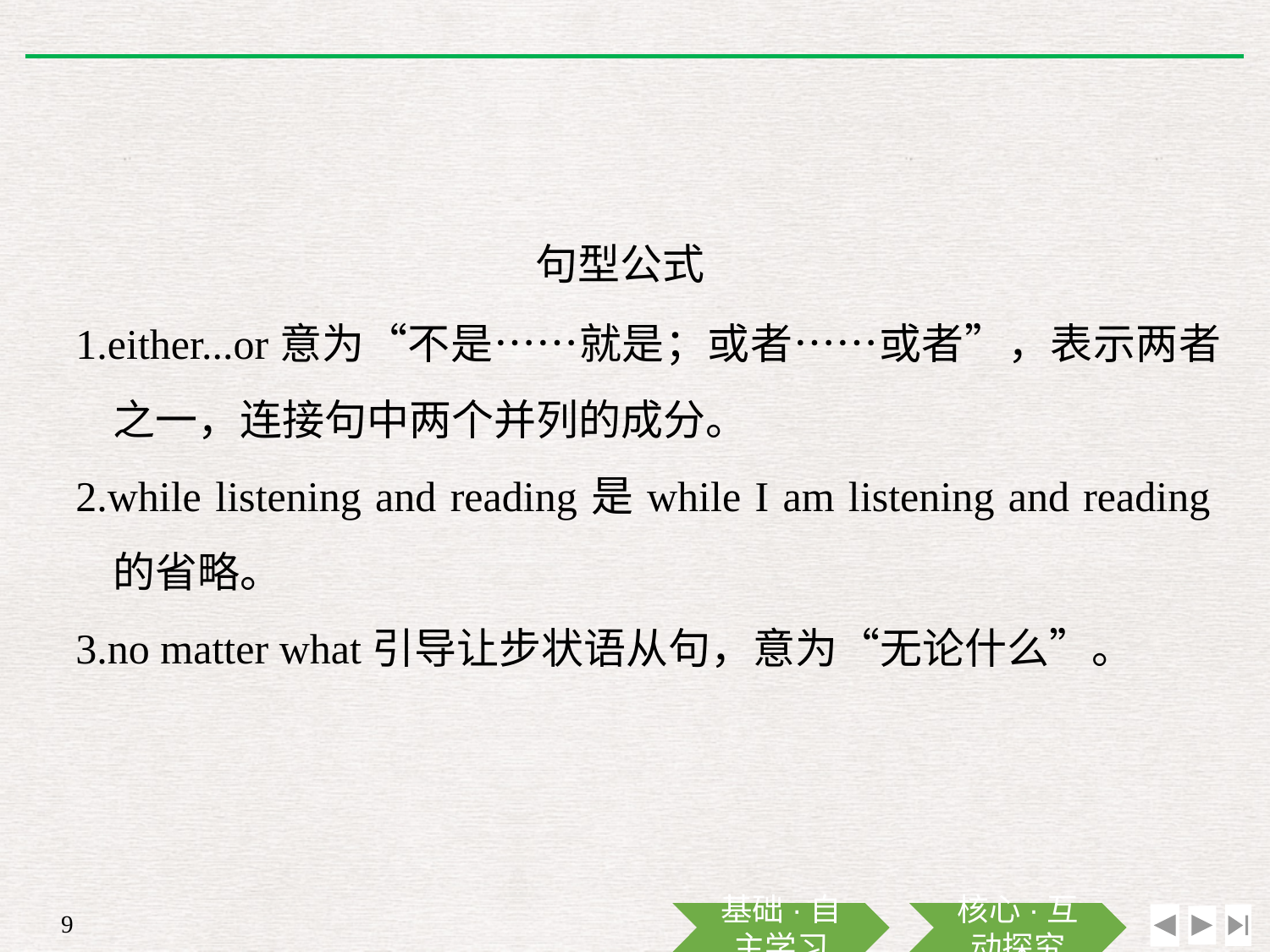

句型公式
1.either...or意为“不是……就是；或者……或者”，表示两者之一，连接句中两个并列的成分。
2.while listening and reading是while I am listening and reading的省略。
3.no matter what引导让步状语从句，意为“无论什么”。